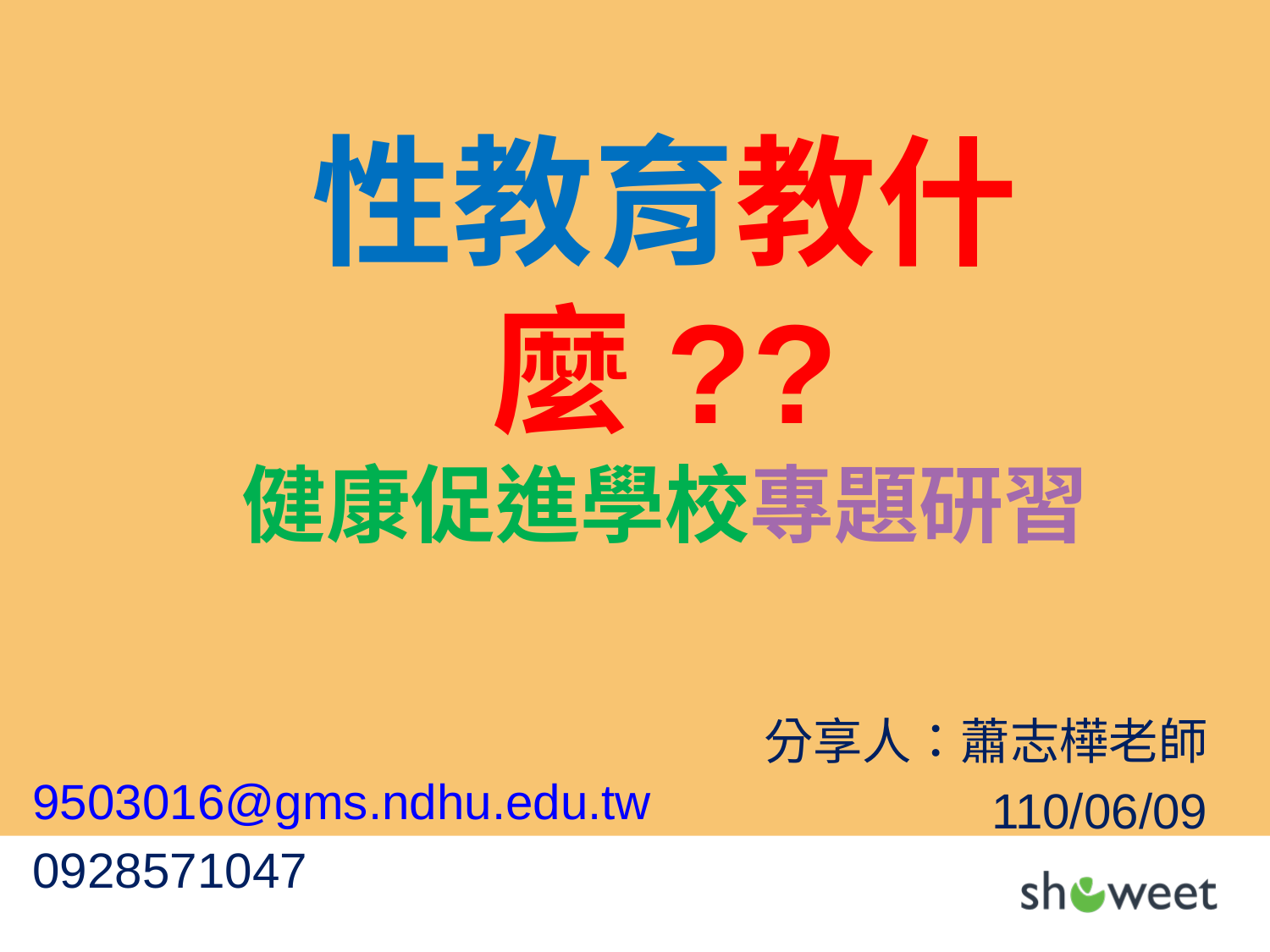

# 性教育教什麼?? 健康促進學校專題研習
分享人：蕭志樺老師
110/06/09
9503016@gms.ndhu.edu.tw
0928571047